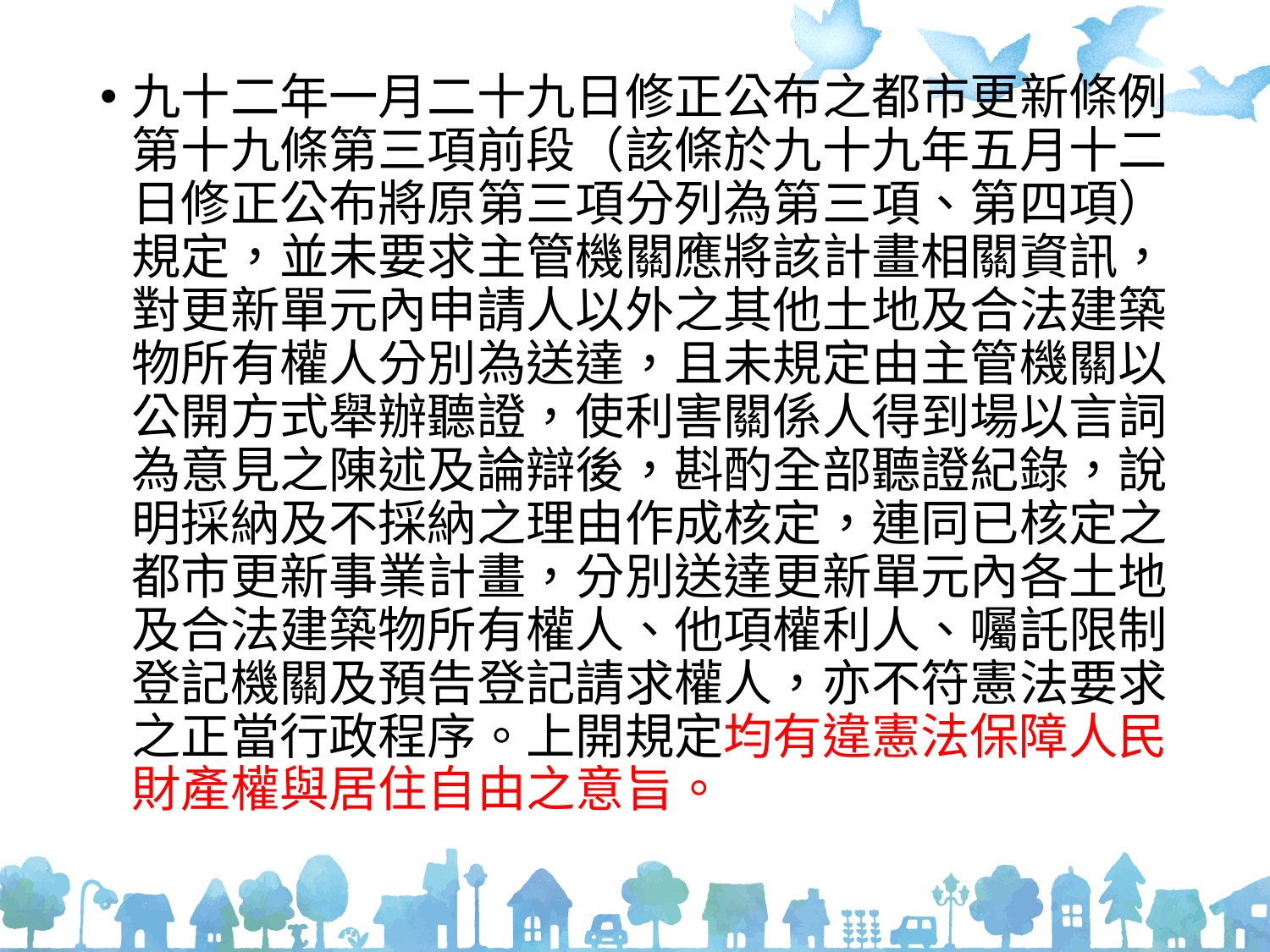

#
九十二年一月二十九日修正公布之都市更新條例第十九條第三項前段（該條於九十九年五月十二日修正公布將原第三項分列為第三項、第四項）規定，並未要求主管機關應將該計畫相關資訊，對更新單元內申請人以外之其他土地及合法建築物所有權人分別為送達，且未規定由主管機關以公開方式舉辦聽證，使利害關係人得到場以言詞為意見之陳述及論辯後，斟酌全部聽證紀錄，說明採納及不採納之理由作成核定，連同已核定之都市更新事業計畫，分別送達更新單元內各土地及合法建築物所有權人、他項權利人、囑託限制登記機關及預告登記請求權人，亦不符憲法要求之正當行政程序。上開規定均有違憲法保障人民財產權與居住自由之意旨。